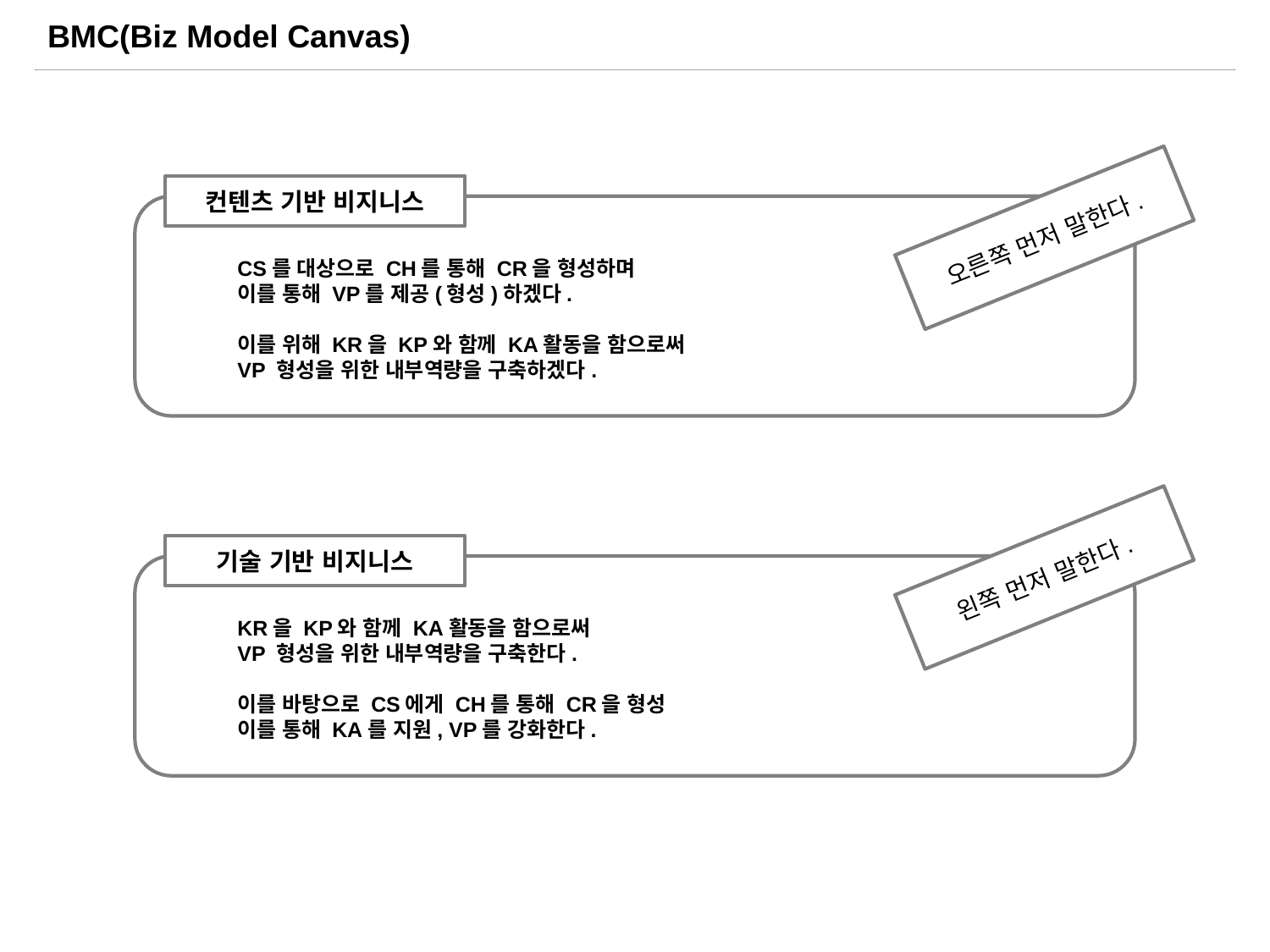

BMC(Biz Model Canvas)
컨텐츠 기반 비지니스

CS를 대상으로 CH를 통해 CR을 형성하며
이를 통해 VP를 제공(형성)하겠다.

이를 위해 KR을 KP와 함께 KA활동을 함으로써
VP 형성을 위한 내부역량을 구축하겠다.
오른쪽 먼저 말한다.
기술 기반 비지니스
왼쪽 먼저 말한다.

KR을 KP와 함께 KA활동을 함으로써
VP 형성을 위한 내부역량을 구축한다.

이를 바탕으로 CS에게 CH를 통해 CR을 형성
이를 통해 KA를 지원, VP를 강화한다.